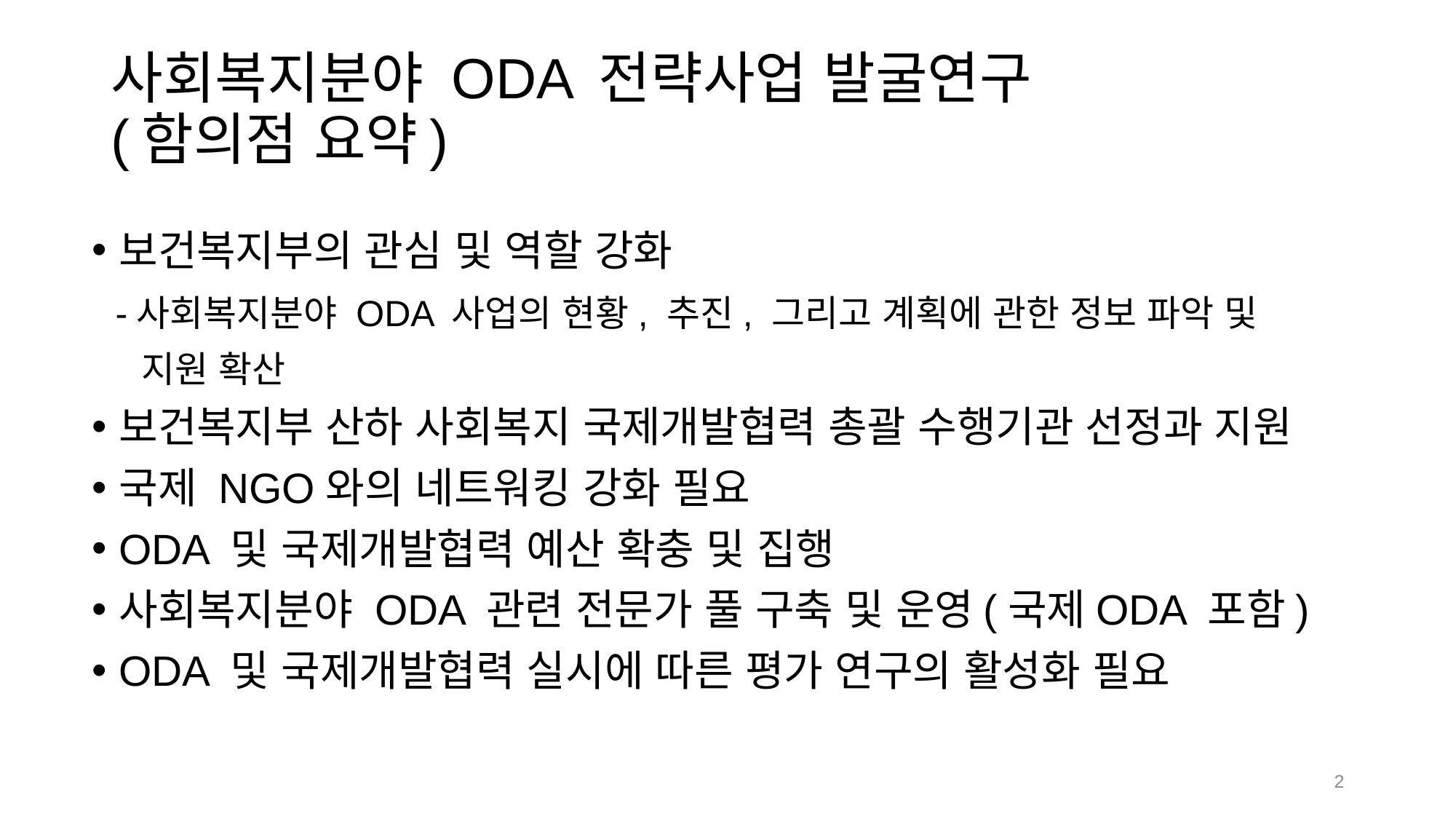

# 사회복지분야 ODA 전략사업 발굴연구 (함의점 요약)
보건복지부의 관심 및 역할 강화
  -사회복지분야 ODA 사업의 현황, 추진, 그리고 계획에 관한 정보 파악 및
    지원 확산
보건복지부 산하 사회복지 국제개발협력 총괄 수행기관 선정과 지원
국제 NGO와의 네트워킹 강화 필요
ODA 및 국제개발협력 예산 확충 및 집행
사회복지분야 ODA 관련 전문가 풀 구축 및 운영(국제ODA 포함)
ODA 및 국제개발협력 실시에 따른 평가 연구의 활성화 필요

2